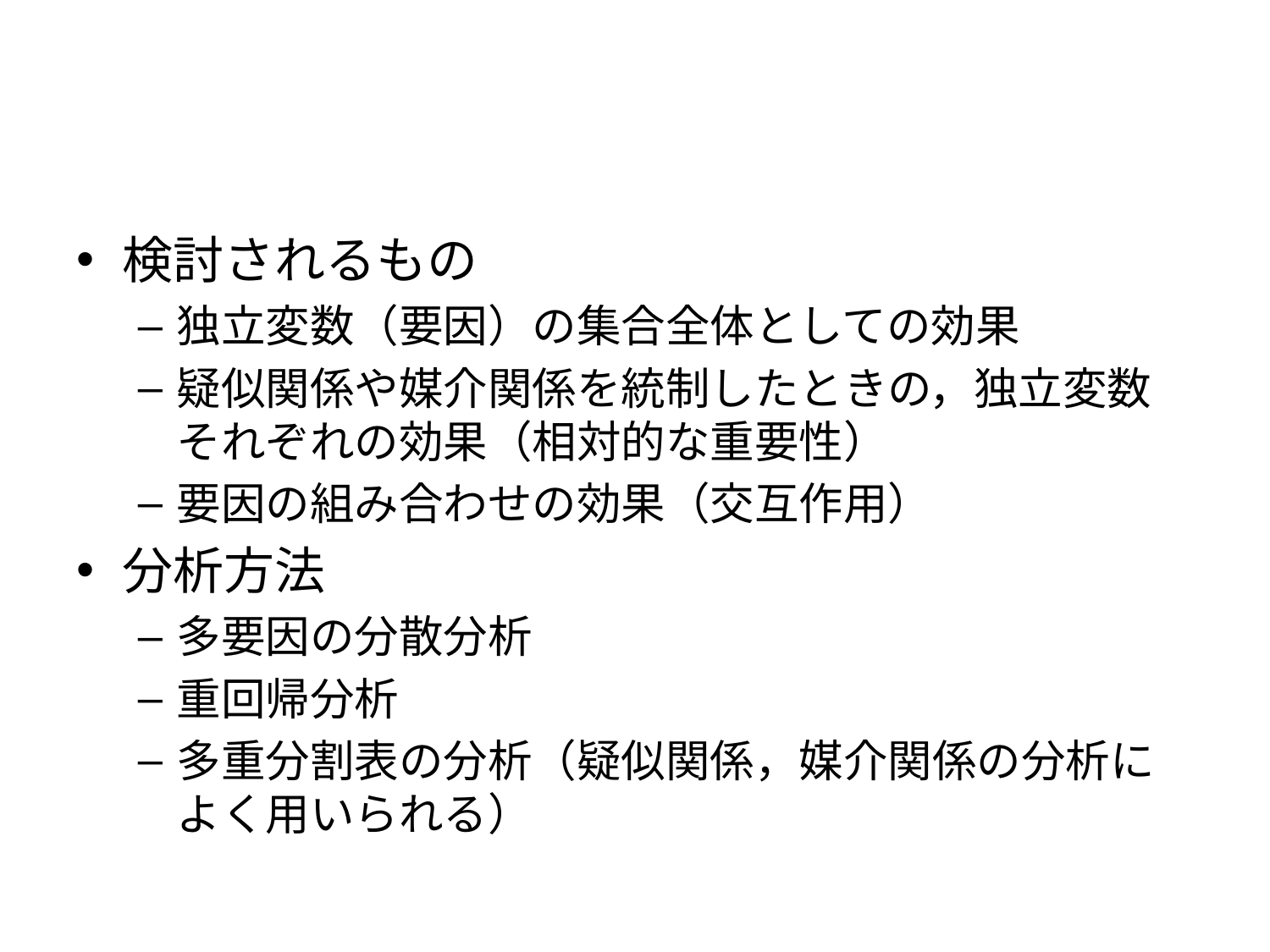

#
検討されるもの
独立変数（要因）の集合全体としての効果
疑似関係や媒介関係を統制したときの，独立変数それぞれの効果（相対的な重要性）
要因の組み合わせの効果（交互作用）
分析方法
多要因の分散分析
重回帰分析
多重分割表の分析（疑似関係，媒介関係の分析によく用いられる）